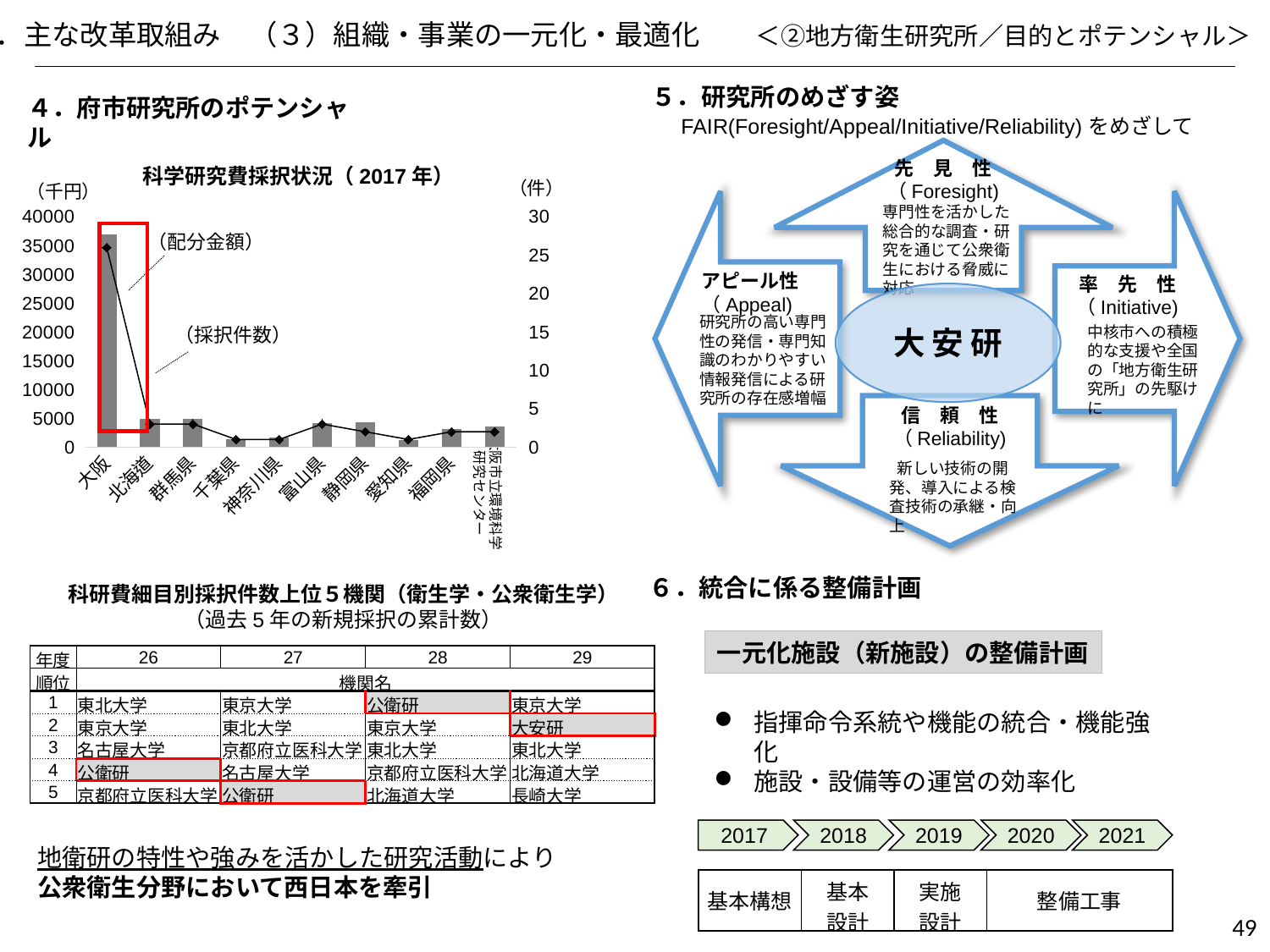

２．主な改革取組み　（３）組織・事業の一元化・最適化　　＜②地方衛生研究所／目的とポテンシャル＞
５．研究所のめざす姿
４．府市研究所のポテンシャル
FAIR(Foresight/Appeal/Initiative/Reliability)をめざして
先　見　性
（Foresight)

専門性を活かした総合的な調査・研究を通じて公衆衛生における脅威に対応
アピール性
（Appeal)

率　先　性
（Initiative)

大 安 研
研究所の高い専門性の発信・専門知識のわかりやすい情報発信による研究所の存在感増幅
中核市への積極的な支援や全国の「地方衛生研究所」の先駆けに

信　頼　性
（Reliability)

 新しい技術の開発、導入による検査技術の承継・向上
科学研究費採択状況（2017年）
（件）
（千円）

### Chart

| Category |  |  |
|---|---|---|
| 大阪 | 36920.0 | 26.0 |
| 北海道 | 4940.0 | 3.0 |
| 群馬県 | 4940.0 | 3.0 |
| 千葉県 | 1430.0 | 1.0 |
| 神奈川県 | 1690.0 | 1.0 |
| 富山県 | 4160.0 | 3.0 |
| 静岡県 | 4290.0 | 2.0 |
| 愛知県 | 1300.0 | 1.0 |
| 福岡県 | 3120.0 | 2.0 |
（配分金額）
（採択件数）
大阪市立環境科学研究センター
６．統合に係る整備計画
科研費細目別採択件数上位５機関（衛生学・公衆衛生学）
（過去5年の新規採択の累計数）
一元化施設（新施設）の整備計画
| 年度 | 26 | 27 | 28 | 29 |
| --- | --- | --- | --- | --- |
| 順位 | 機関名 |  |  |  |
| 1 | 東北大学 | 東京大学 | 公衛研 | 東京大学 |
| 2 | 東京大学 | 東北大学 | 東京大学 | 大安研 |
| 3 | 名古屋大学 | 京都府立医科大学 | 東北大学 | 東北大学 |
| 4 | 公衛研 | 名古屋大学 | 京都府立医科大学 | 北海道大学 |
| 5 | 京都府立医科大学 | 公衛研 | 北海道大学 | 長崎大学 |
指揮命令系統や機能の統合・機能強化
施設・設備等の運営の効率化
2017
2019
2020
2021
2018
地衛研の特性や強みを活かした研究活動により
公衆衛生分野において西日本を牽引
| 基本構想 | 基本 設計 | 実施 設計 | 整備工事 |
| --- | --- | --- | --- |
49